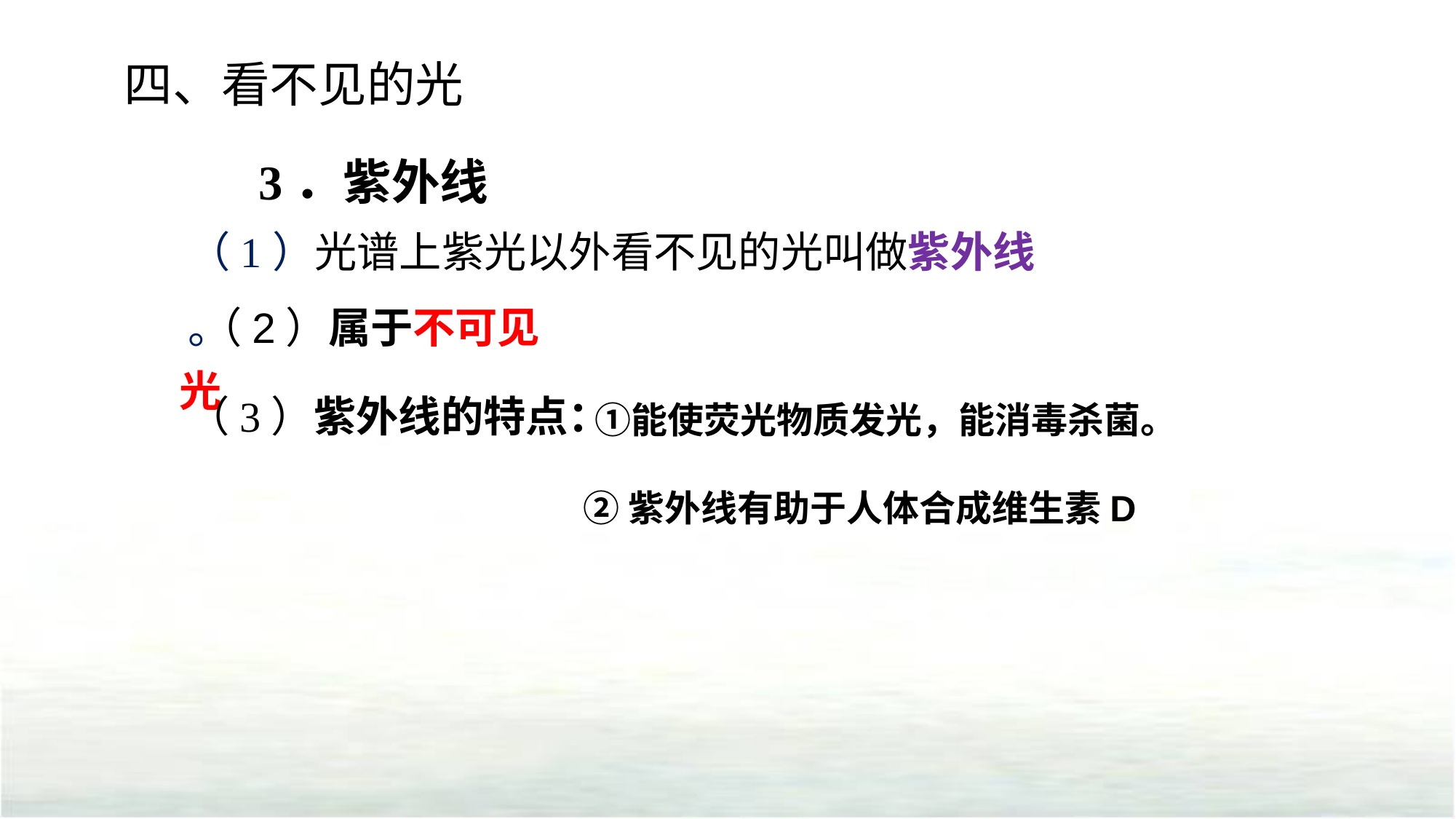

四、看不见的光
3．紫外线
（1）光谱上紫光以外看不见的光叫做紫外线 。
 （2）属于不可见光
　①能使荧光物质发光，能消毒杀菌。
（3）紫外线的特点：
②紫外线有助于人体合成维生素D